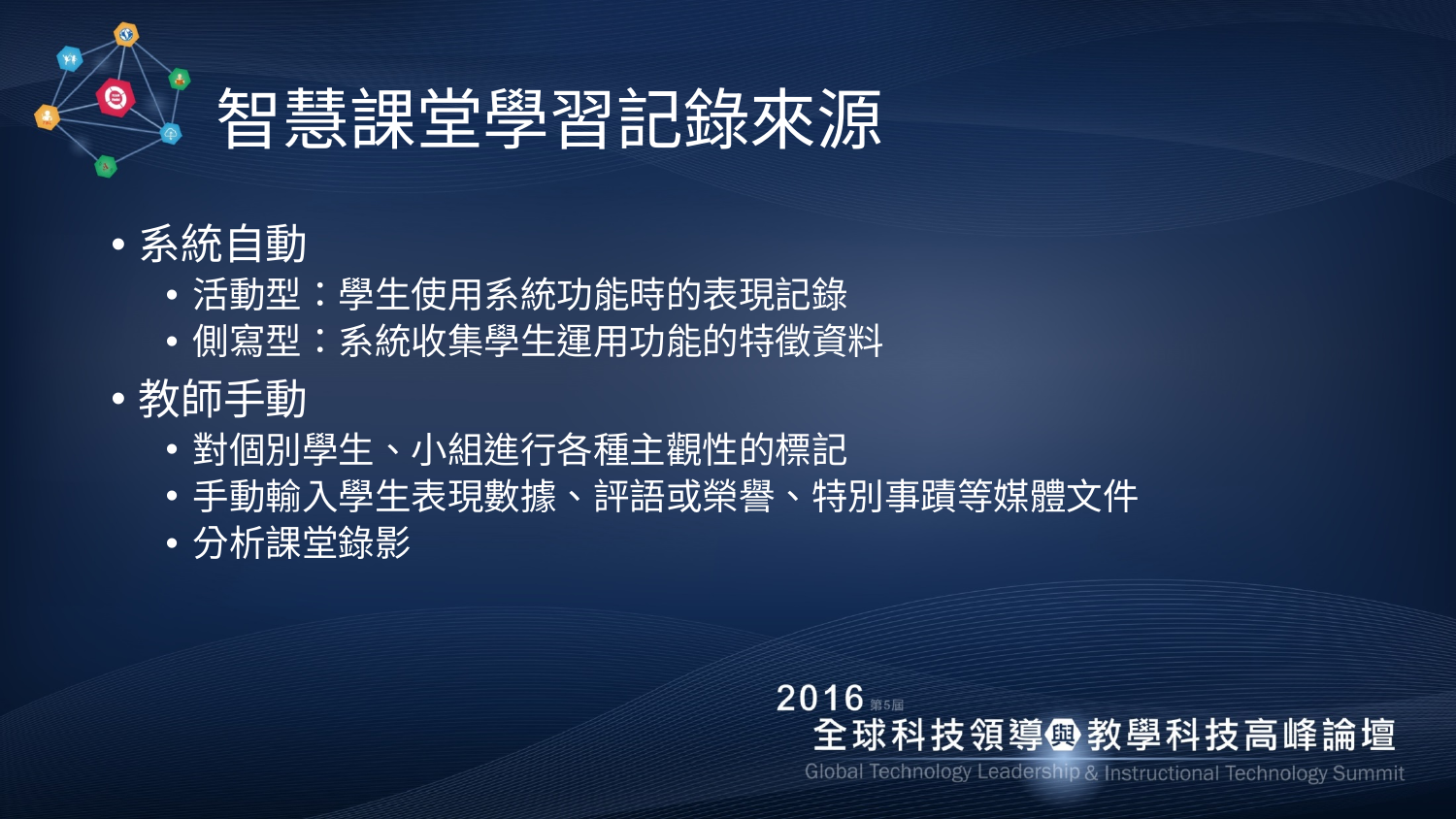

# 智慧課堂學習記錄來源
系統自動
活動型：學生使用系統功能時的表現記錄
側寫型：系統收集學生運用功能的特徵資料
教師手動
對個別學生、小組進行各種主觀性的標記
手動輸入學生表現數據、評語或榮譽、特別事蹟等媒體文件
分析課堂錄影